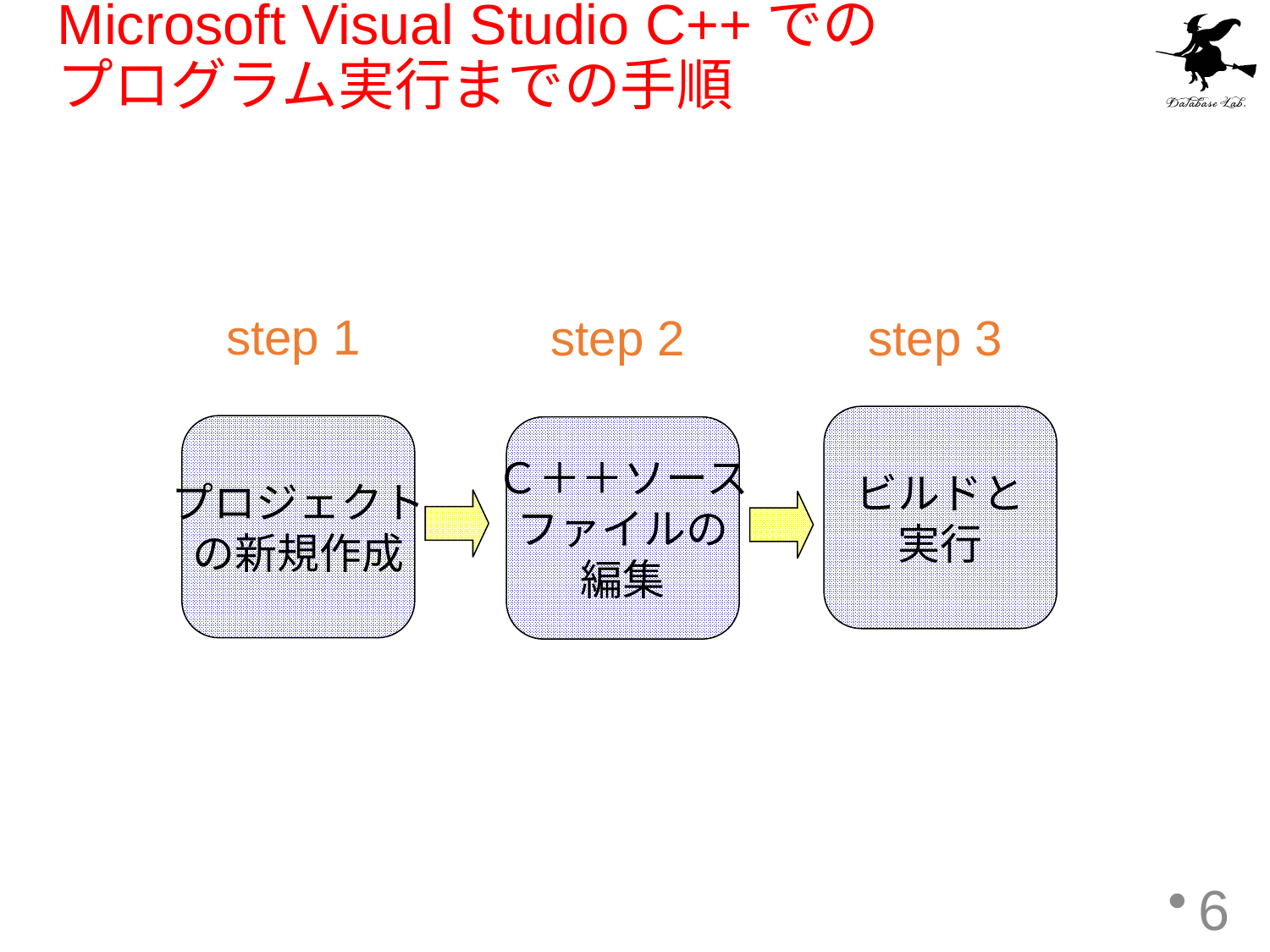

# Microsoft Visual Studio C++での プログラム実行までの手順

step 1
step 2
step 3
ビルドと
実行
プロジェクト
の新規作成
Ｃ＋＋ソース
ファイルの
編集

6